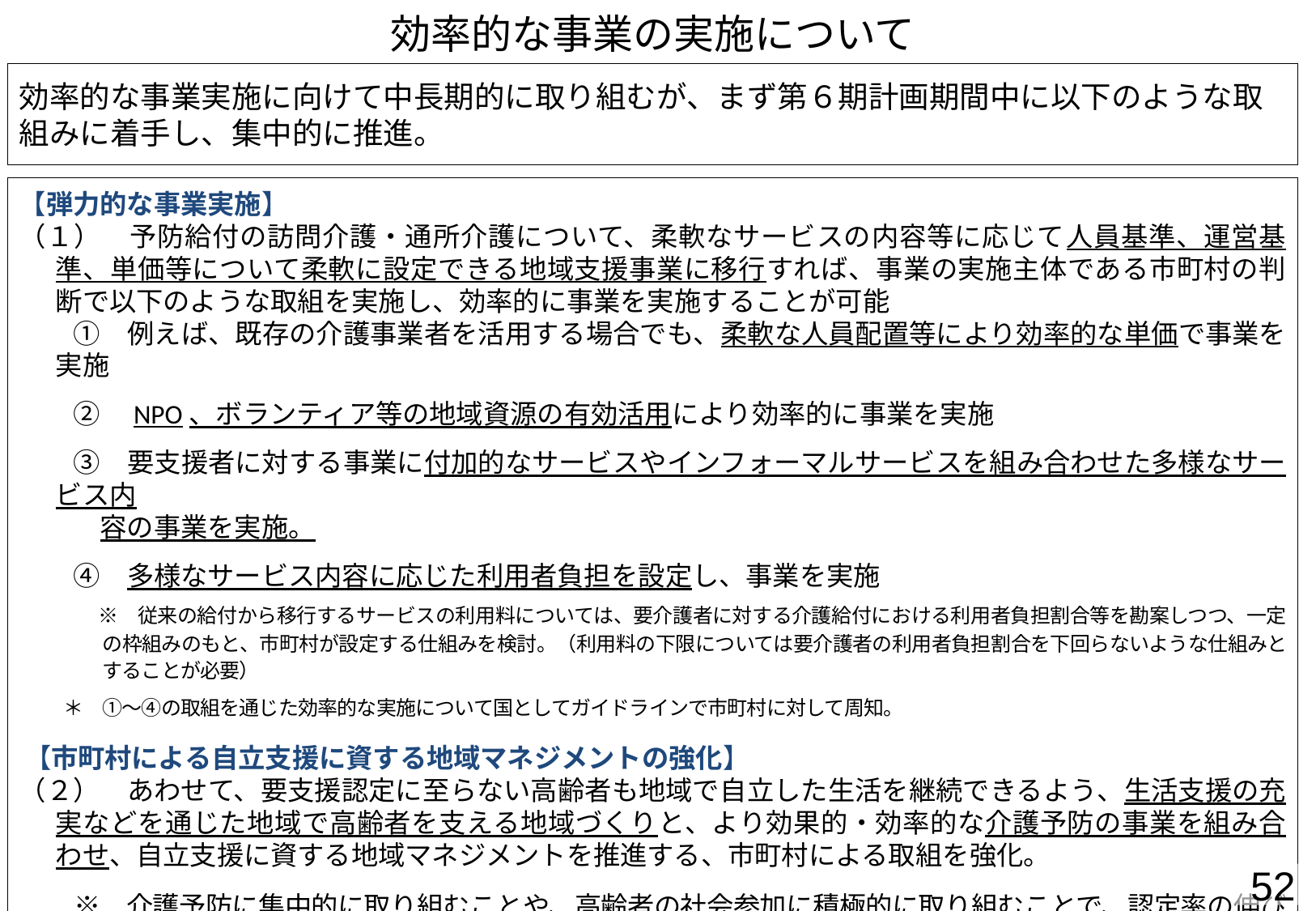

効率的な事業の実施について
効率的な事業実施に向けて中長期的に取り組むが、まず第６期計画期間中に以下のような取組みに着手し、集中的に推進。
【弾力的な事業実施】
（１）　予防給付の訪問介護・通所介護について、柔軟なサービスの内容等に応じて人員基準、運営基準、単価等について柔軟に設定できる地域支援事業に移行すれば、事業の実施主体である市町村の判断で以下のような取組を実施し、効率的に事業を実施することが可能
　　①　例えば、既存の介護事業者を活用する場合でも、柔軟な人員配置等により効率的な単価で事業を実施

　　②　NPO、ボランティア等の地域資源の有効活用により効率的に事業を実施

　　③　要支援者に対する事業に付加的なサービスやインフォーマルサービスを組み合わせた多様なサービス内
　　　容の事業を実施。

　　④　多様なサービス内容に応じた利用者負担を設定し、事業を実施
　　※　従来の給付から移行するサービスの利用料については、要介護者に対する介護給付における利用者負担割合等を勘案しつつ、一定の枠組みのもと、市町村が設定する仕組みを検討。（利用料の下限については要介護者の利用者負担割合を下回らないような仕組みとすることが必要）
　　＊　①～④の取組を通じた効率的な実施について国としてガイドラインで市町村に対して周知。

【市町村による自立支援に資する地域マネジメントの強化】
（２）　あわせて、要支援認定に至らない高齢者も地域で自立した生活を継続できるよう、生活支援の充実などを通じた地域で高齢者を支える地域づくりと、より効果的・効率的な介護予防の事業を組み合わせ、自立支援に資する地域マネジメントを推進する、市町村による取組を強化。

　　※　介護予防に集中的に取り組むことや、高齢者の社会参加に積極的に取り組むことで、認定率の伸びを抑えられている市町村の例もある。
52